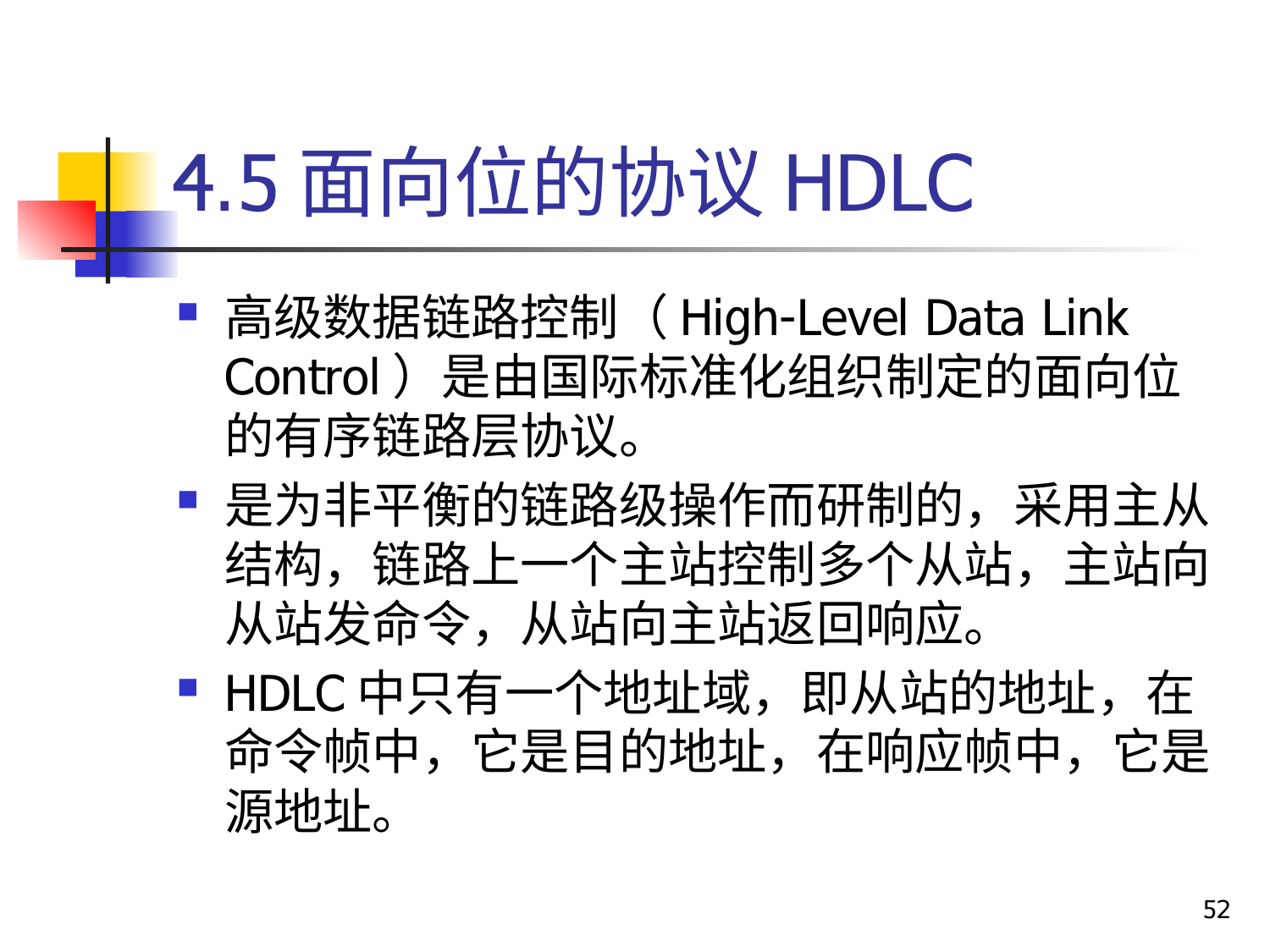

# 4.5面向位的协议HDLC
高级数据链路控制（High-Level Data Link Control）是由国际标准化组织制定的面向位的有序链路层协议。
是为非平衡的链路级操作而研制的，采用主从结构，链路上一个主站控制多个从站，主站向从站发命令，从站向主站返回响应。
HDLC中只有一个地址域，即从站的地址，在命令帧中，它是目的地址，在响应帧中，它是源地址。
52